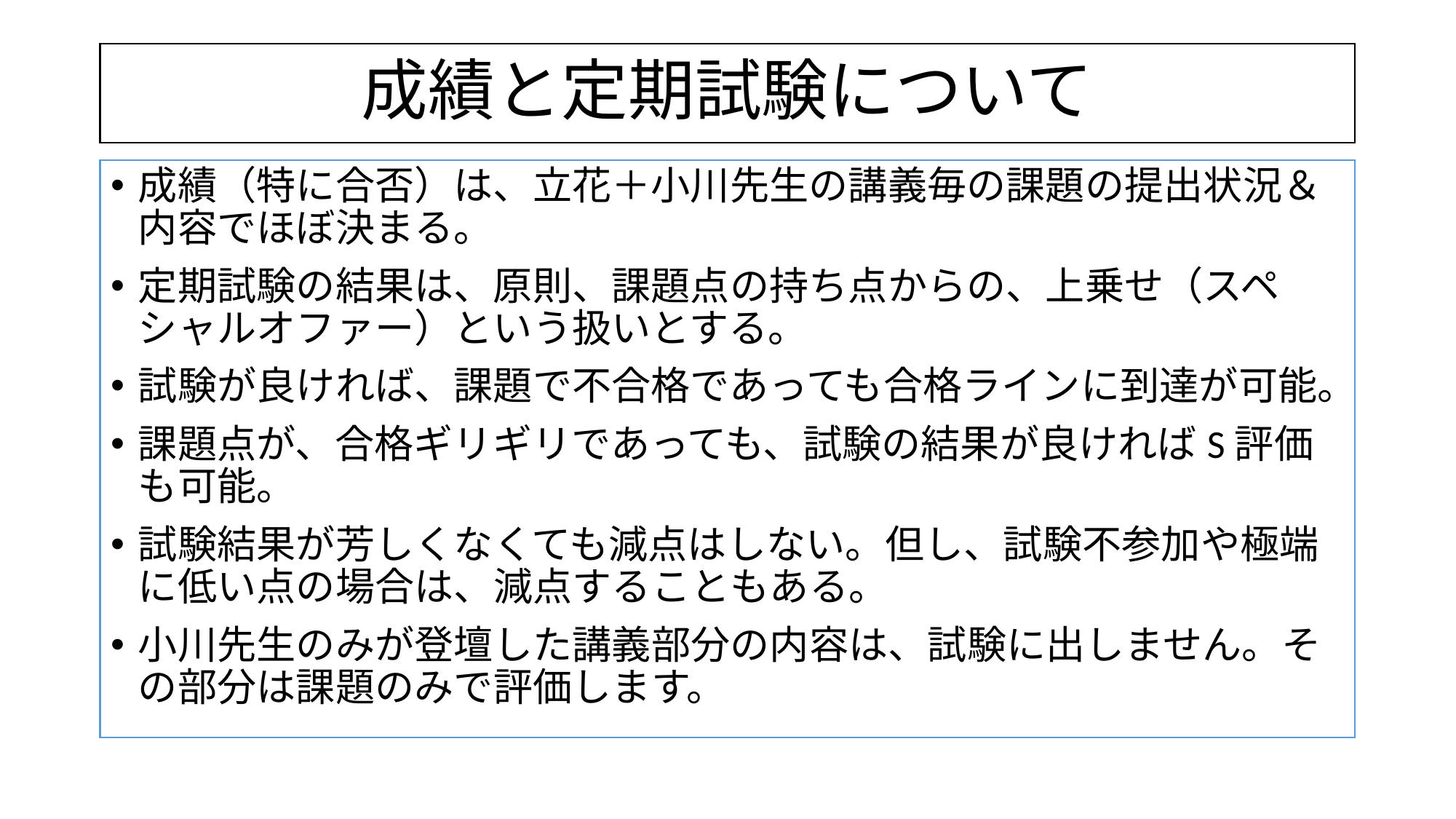

# 成績と定期試験について
成績（特に合否）は、立花＋小川先生の講義毎の課題の提出状況＆内容でほぼ決まる。
定期試験の結果は、原則、課題点の持ち点からの、上乗せ（スペシャルオファー）という扱いとする。
試験が良ければ、課題で不合格であっても合格ラインに到達が可能。
課題点が、合格ギリギリであっても、試験の結果が良ければS評価も可能。
試験結果が芳しくなくても減点はしない。但し、試験不参加や極端に低い点の場合は、減点することもある。
小川先生のみが登壇した講義部分の内容は、試験に出しません。その部分は課題のみで評価します。